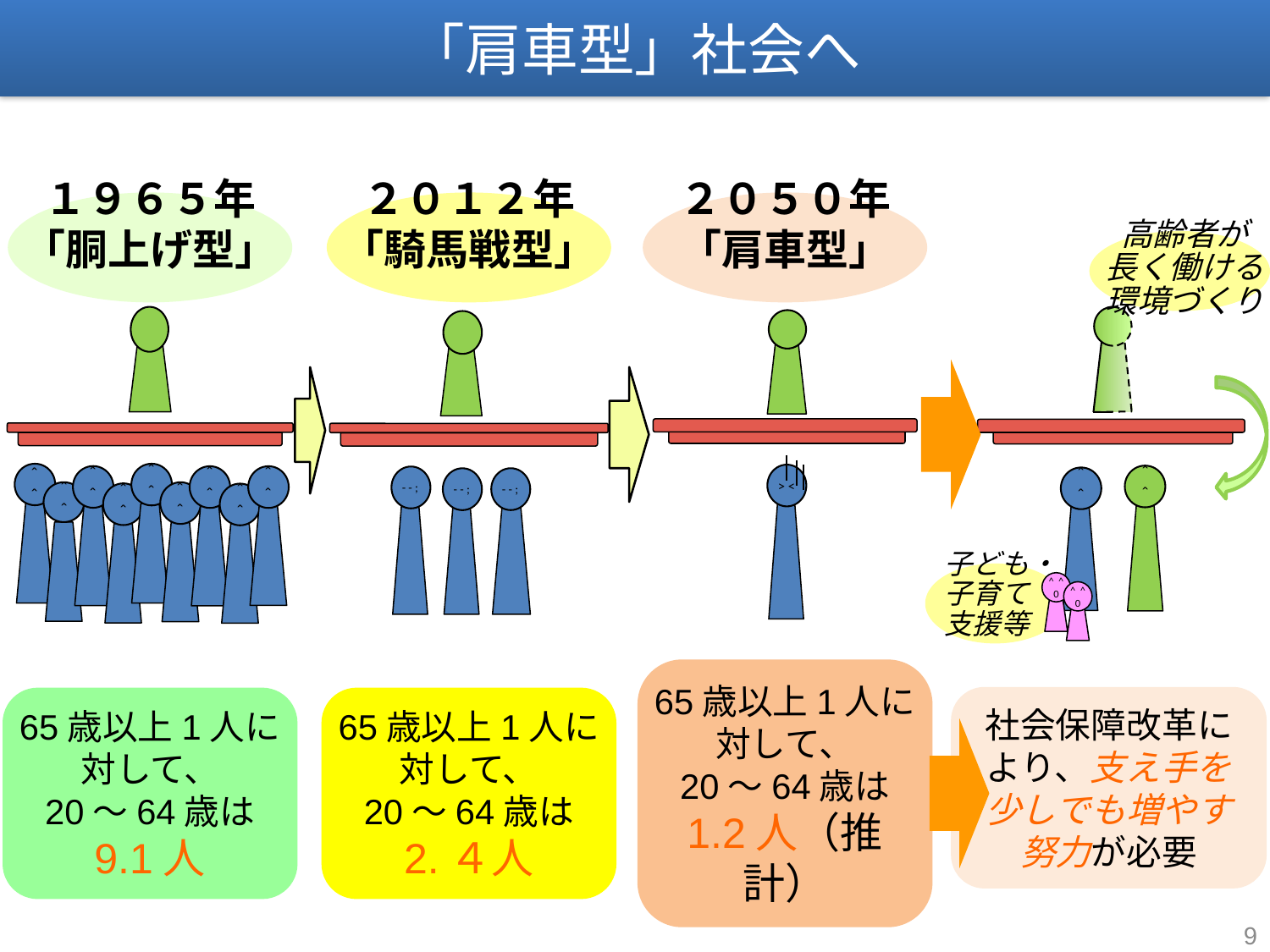

「肩車型」社会へ
１９６５年
「胴上げ型」
２０１２年
「騎馬戦型」
２０５０年
「肩車型」

高齢者が
長く働ける
環境づくり

＾＾
＾＾
＾＾
＾＾
＾＾
＾＾
＾＾
＾＾
＾＾

> <

- - ;
- - ;
- - ;

＾＾
＾＾

子ども・
子育て
支援等

^  ^
0
^  ^
0

65歳以上1人に対して、
20～64歳は
9.1人
65歳以上1人に対して、
20～64歳は
2.４人
65歳以上1人に対して、
20～64歳は
1.2人（推計）
社会保障改革に
より、支え手を
少しでも増やす
努力が必要

9